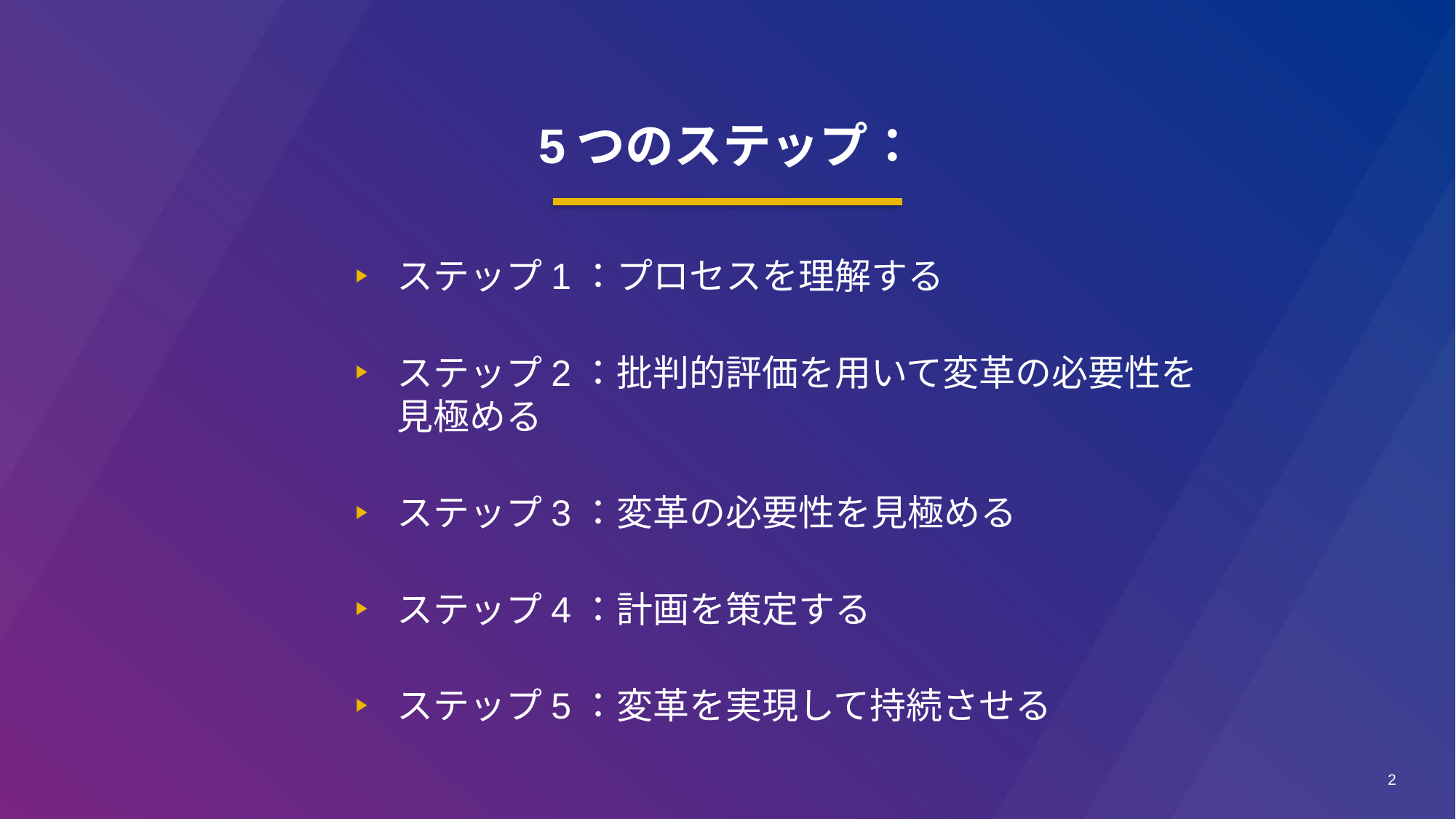

5つのステップ：

ステップ1：プロセスを理解する
ステップ2：批判的評価を用いて変革の必要性を見極める
ステップ3：変革の必要性を見極める
ステップ4：計画を策定する
ステップ5：変革を実現して持続させる

2